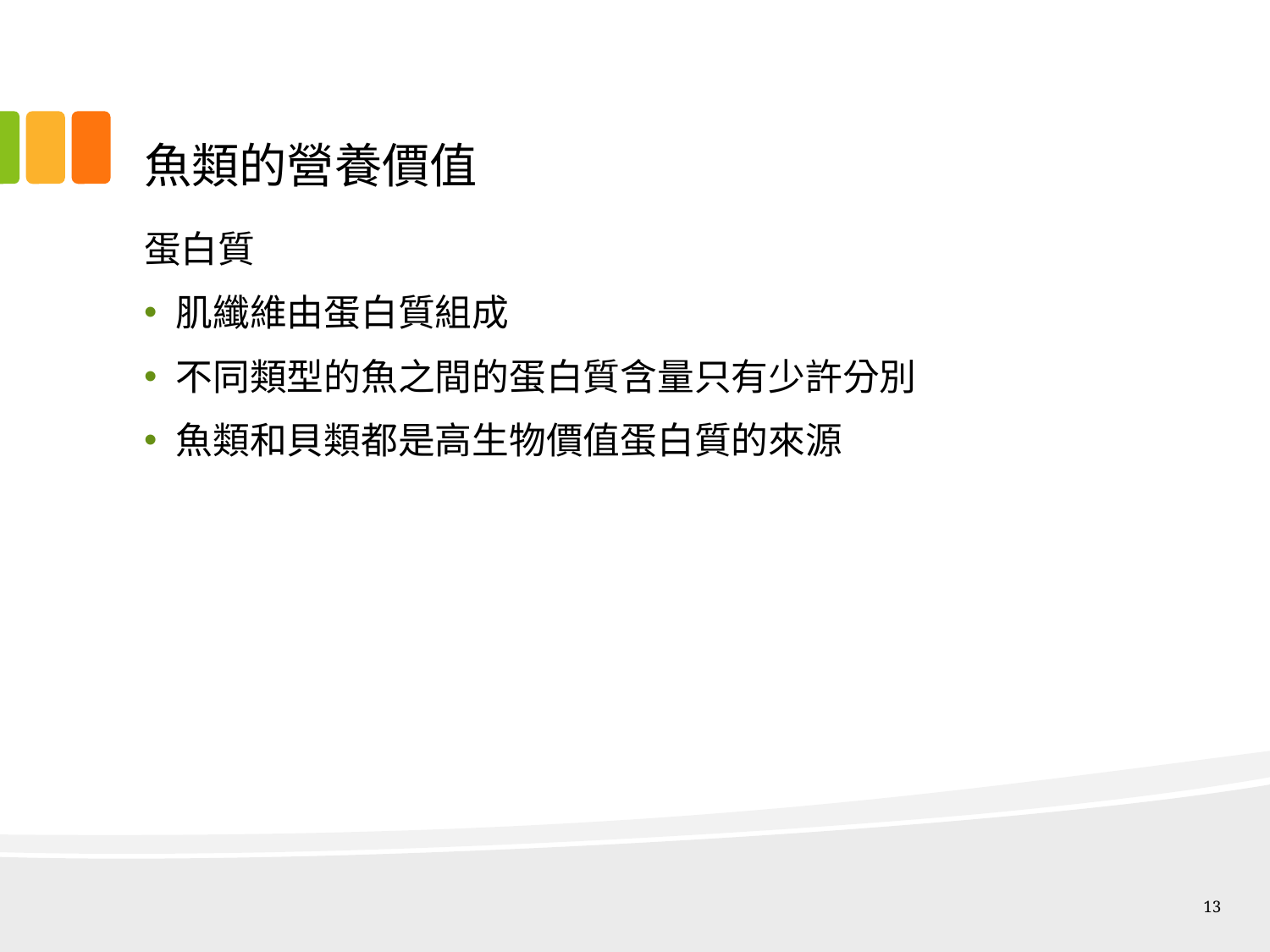

# 魚類的營養價值
蛋白質
肌纖維由蛋白質組成
不同類型的魚之間的蛋白質含量只有少許分別
魚類和貝類都是高生物價值蛋白質的來源
13